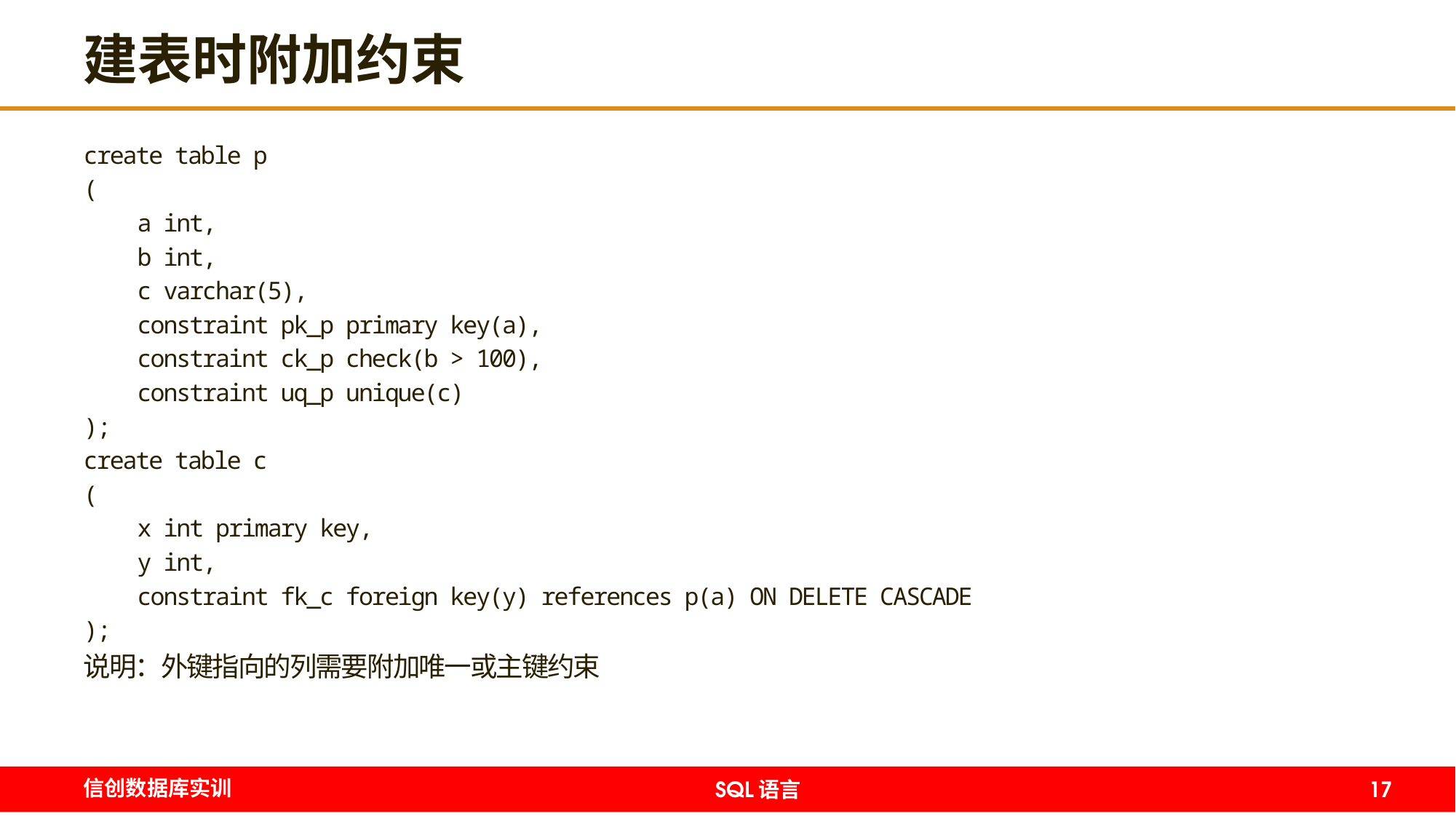

# 建表时附加约束
create table p
(
    a int,
    b int,
    c varchar(5),
    constraint pk_p primary key(a),
    constraint ck_p check(b > 100),
    constraint uq_p unique(c)
);
create table c
(
    x int primary key,
    y int,
    constraint fk_c foreign key(y) references p(a) ON DELETE CASCADE
);
说明：外键指向的列需要附加唯一或主键约束